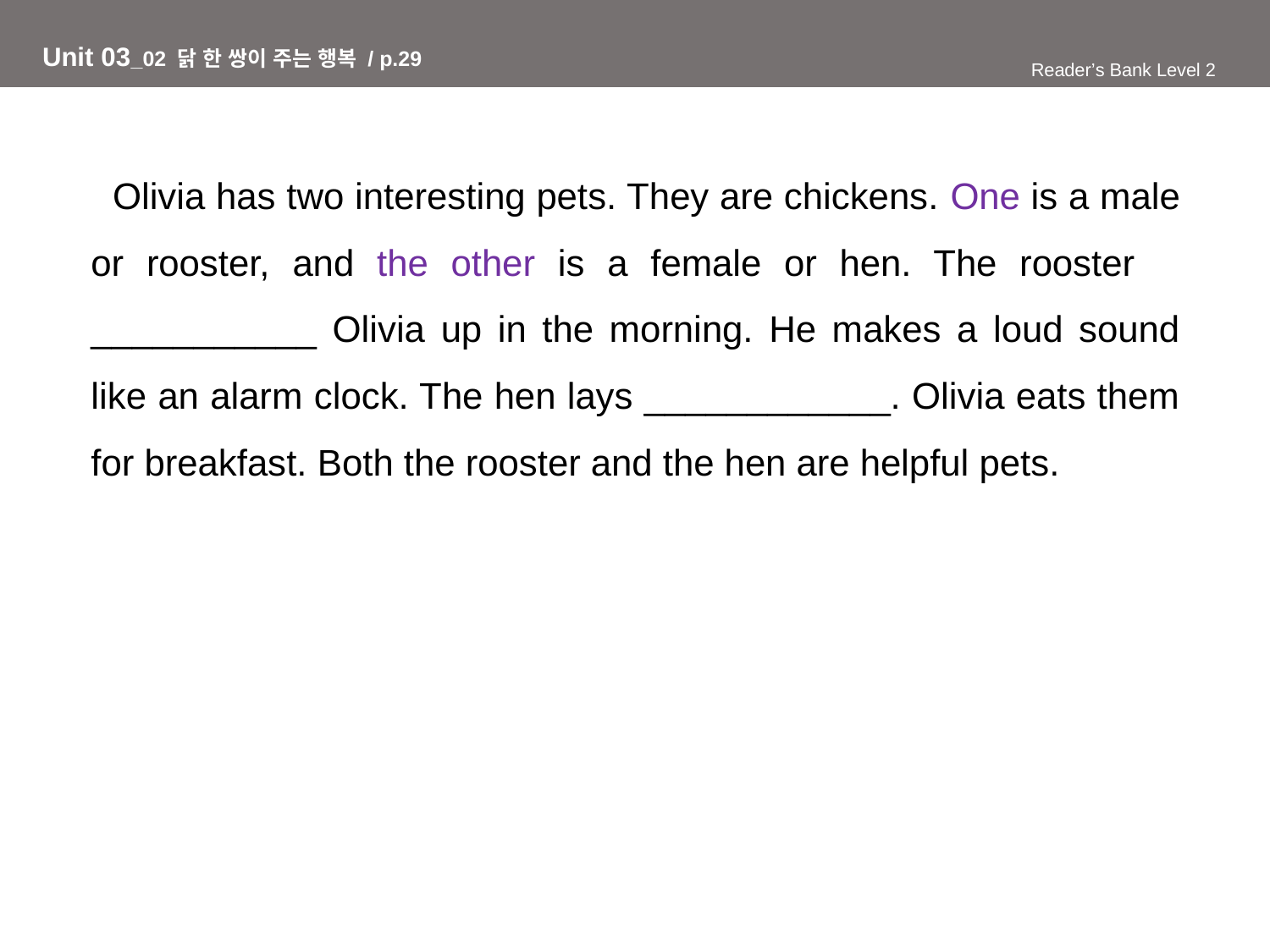

Unit 03_02 닭 한 쌍이 주는 행복 / p.29
Reader’s Bank Level 2

  Olivia has two interesting pets. They are chickens. One is a male or rooster, and the other is a female or hen. The rooster   ___________ Olivia up in the morning. He makes a loud sound like an alarm clock. The hen lays ____________. Olivia eats them for breakfast. Both the rooster and the hen are helpful pets.

Reader’s Bank Level 1